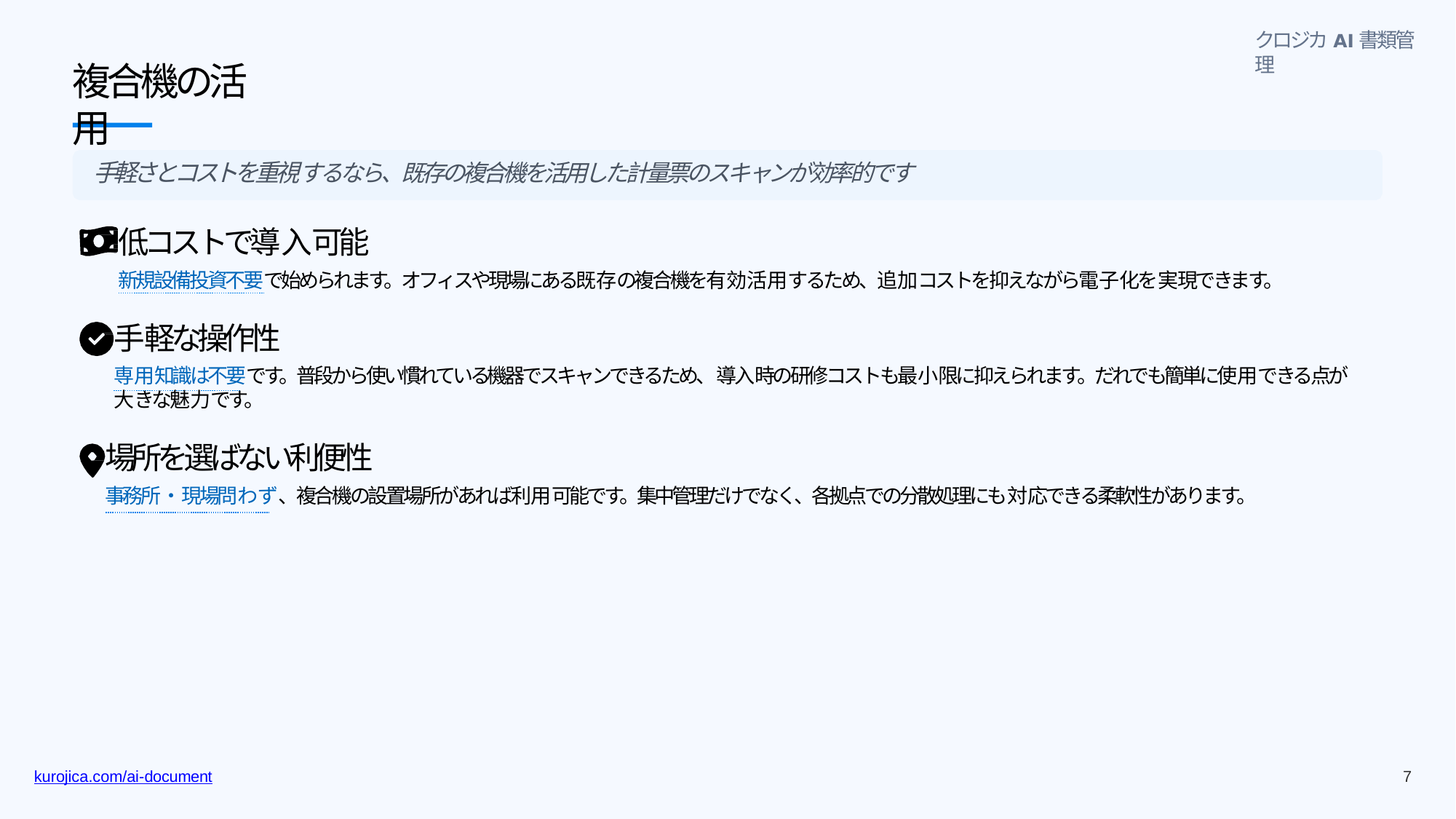

クロジカAI書類管理
# 複合機の活⽤
⼿軽さとコストを重視するなら、既存の複合機を活⽤した計量票のスキャンが効率的です
低コストで導⼊可能
新規設備投資不要で始められます。オフィスや現場にある既存の複合機を有効活⽤するため、追加コストを抑えながら電⼦化を実現できます。

⼿軽な操作性
専⽤知識は不要です。普段から使い慣れている機器でスキャンできるため、導⼊時の研修コストも最⼩限に抑えられます。だれでも簡単に使⽤できる点が
⼤きな魅⼒です。

場所を選ばない利便性
事務所‧現場問わず、複合機の設置場所があれば利⽤可能です。集中管理だけでなく、各拠点での分散処理にも対応できる柔軟性があります。

7
kurojica.com/ai-document